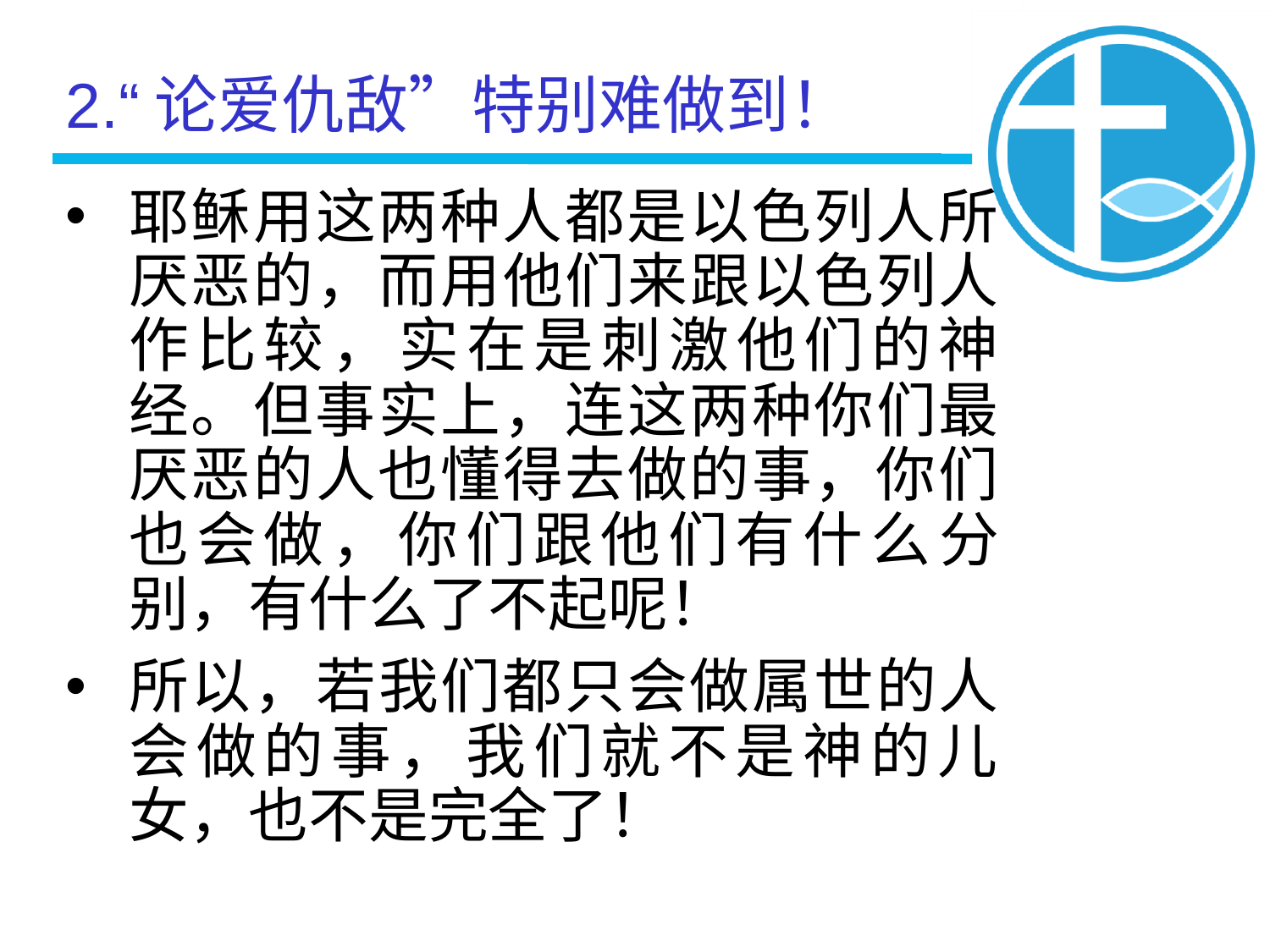

2.“论爱仇敌”特别难做到！
耶稣用这两种人都是以色列人所厌恶的，而用他们来跟以色列人作比较，实在是刺激他们的神经。但事实上，连这两种你们最厌恶的人也懂得去做的事，你们也会做，你们跟他们有什么分别，有什么了不起呢！
所以，若我们都只会做属世的人会做的事，我们就不是神的儿女，也不是完全了！